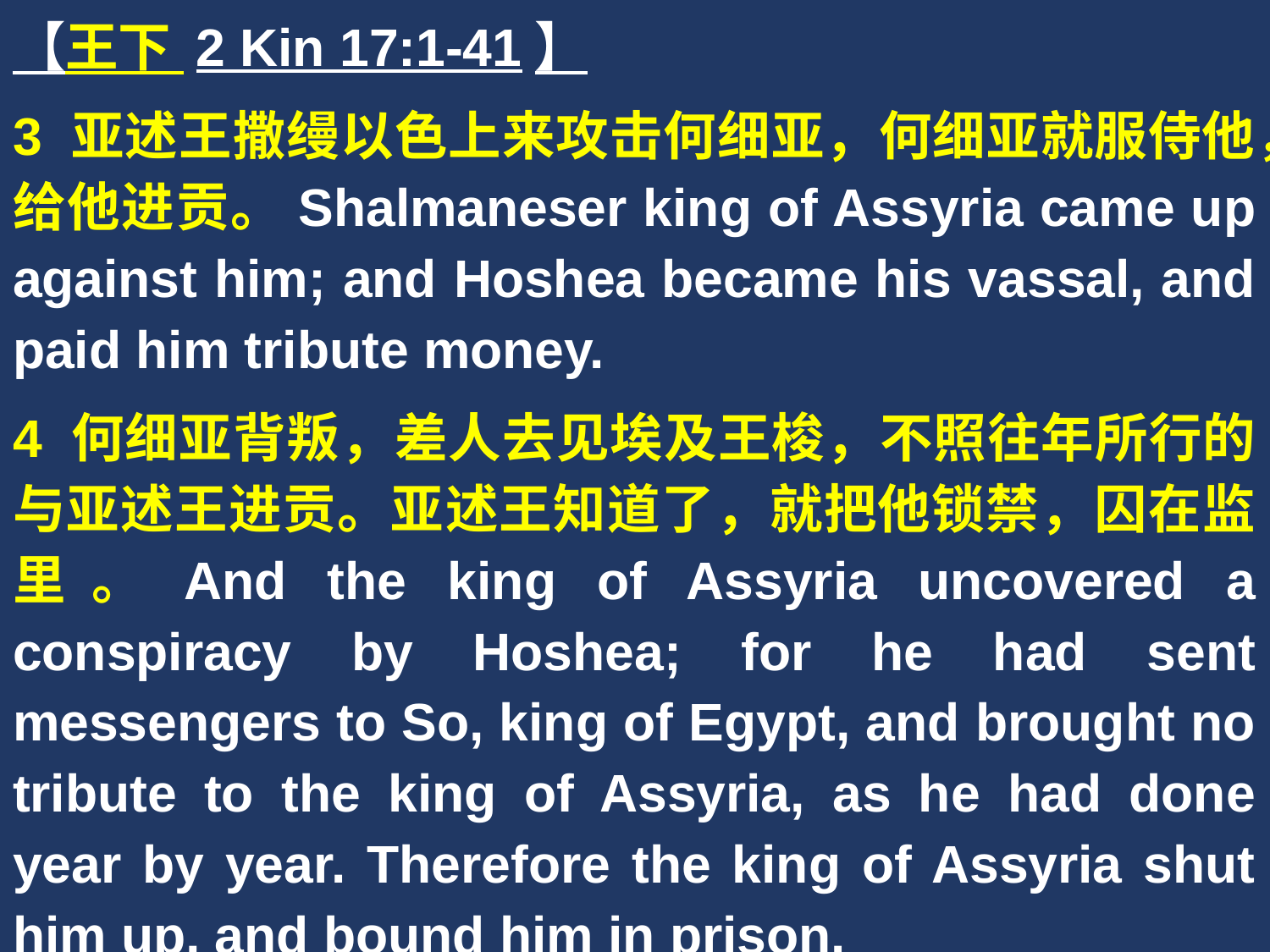

【王下 2 Kin 17:1-41】
3 亚述王撒缦以色上来攻击何细亚，何细亚就服侍他，给他进贡。Shalmaneser king of Assyria came up against him; and Hoshea became his vassal, and paid him tribute money.
4 何细亚背叛，差人去见埃及王梭，不照往年所行的与亚述王进贡。亚述王知道了，就把他锁禁，囚在监里。And the king of Assyria uncovered a conspiracy by Hoshea; for he had sent messengers to So, king of Egypt, and brought no tribute to the king of Assyria, as he had done year by year. Therefore the king of Assyria shut him up, and bound him in prison.